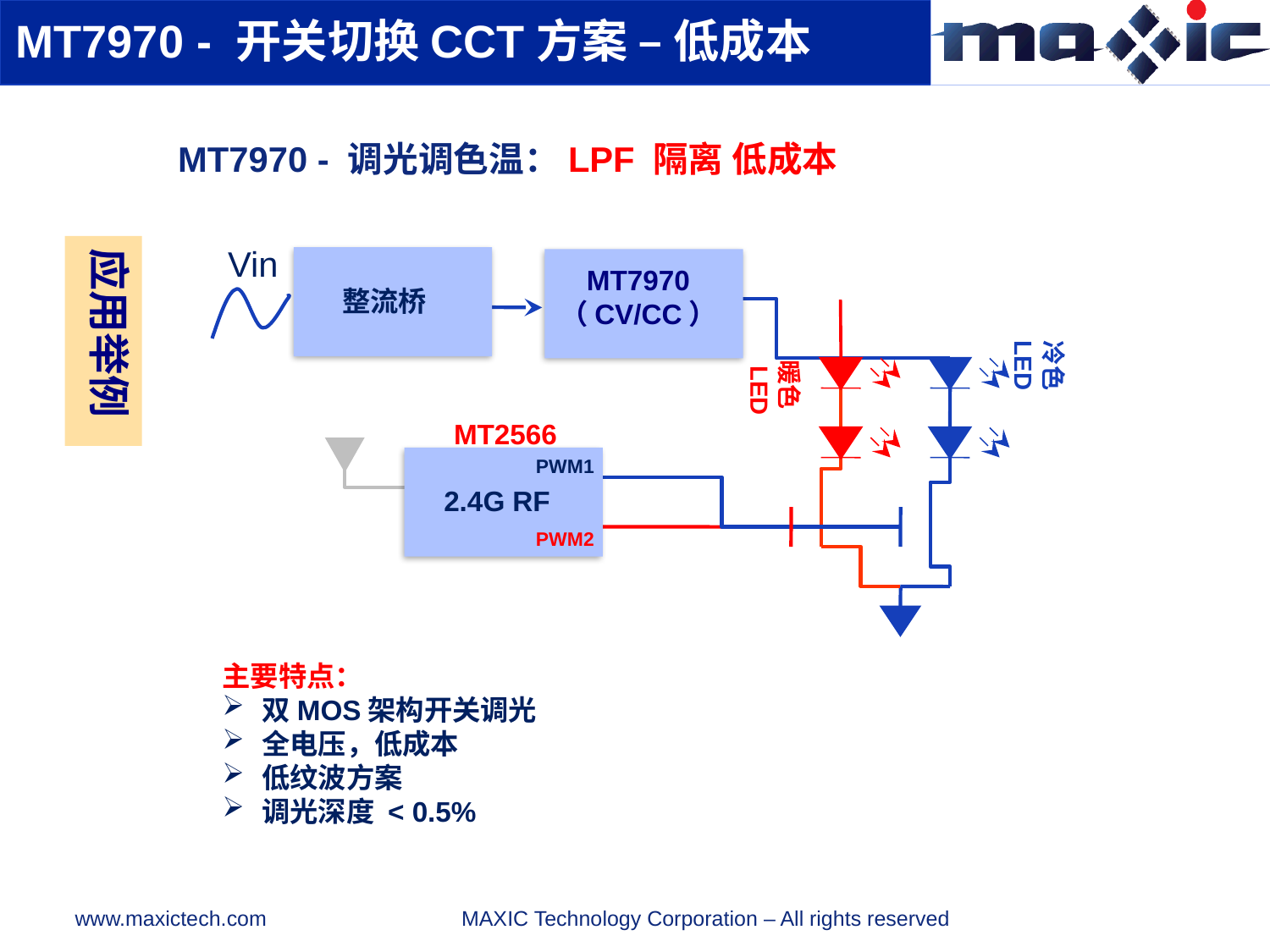

MT7970 - 开关切换CCT方案 – 低成本
   MT7970 - 调光调色温：LPF 隔离 低成本

Vin
应用举例

MT7970
（CV/CC）

      2.4G RF
整流桥

暖色LED
冷色LED

MT2566

PWM1
PWM2

主要特点：
双MOS架构开关调光
全电压，低成本
低纹波方案
调光深度 < 0.5%
58